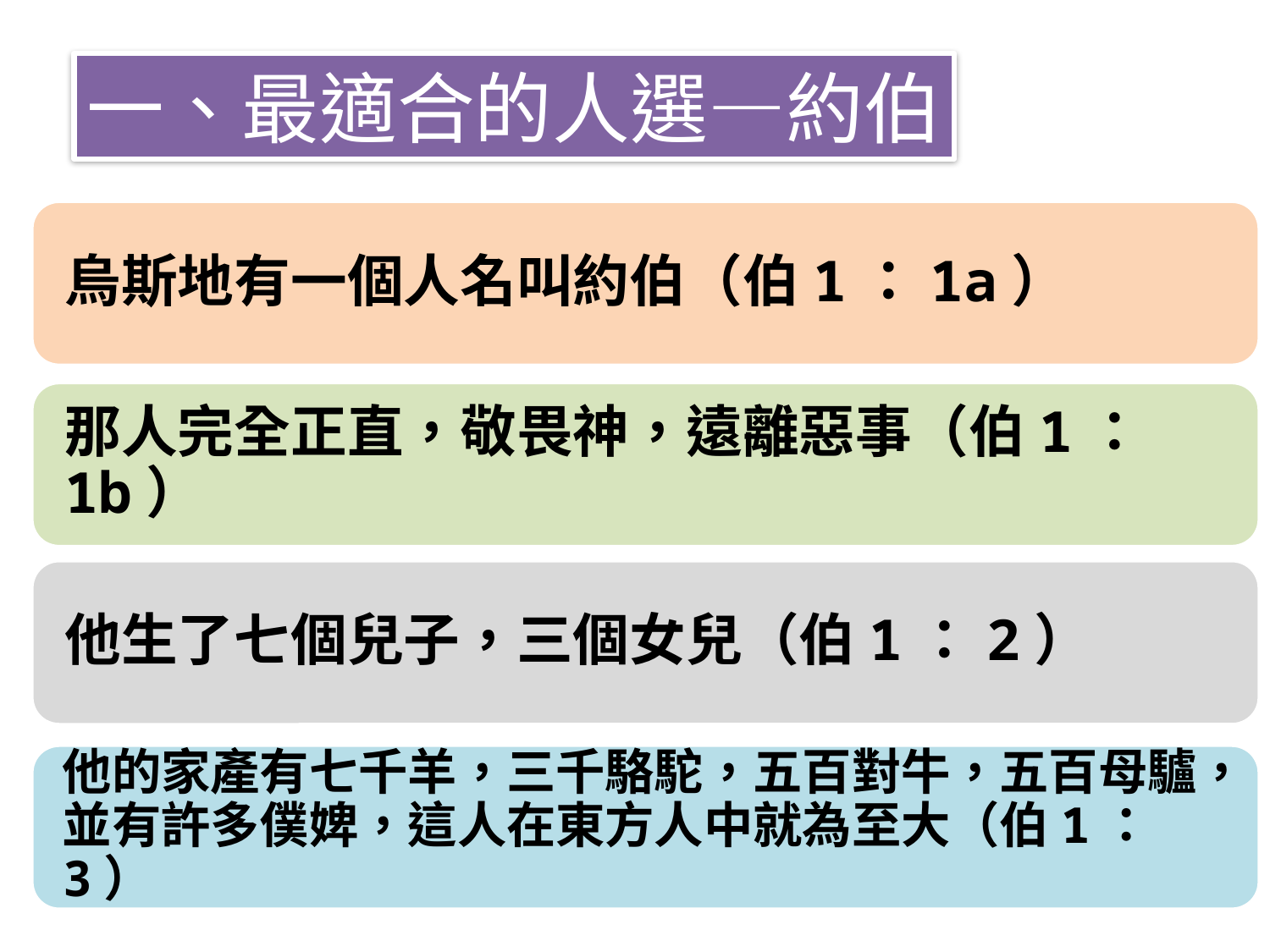

一、最適合的人選—約伯
烏斯地有一個人名叫約伯（伯1：1a）
那人完全正直，敬畏神，遠離惡事（伯1：1b）
他生了七個兒子，三個女兒（伯1：2）
他的家產有七千羊，三千駱駝，五百對牛，五百母驢，並有許多僕婢，這人在東方人中就為至大（伯1：3）